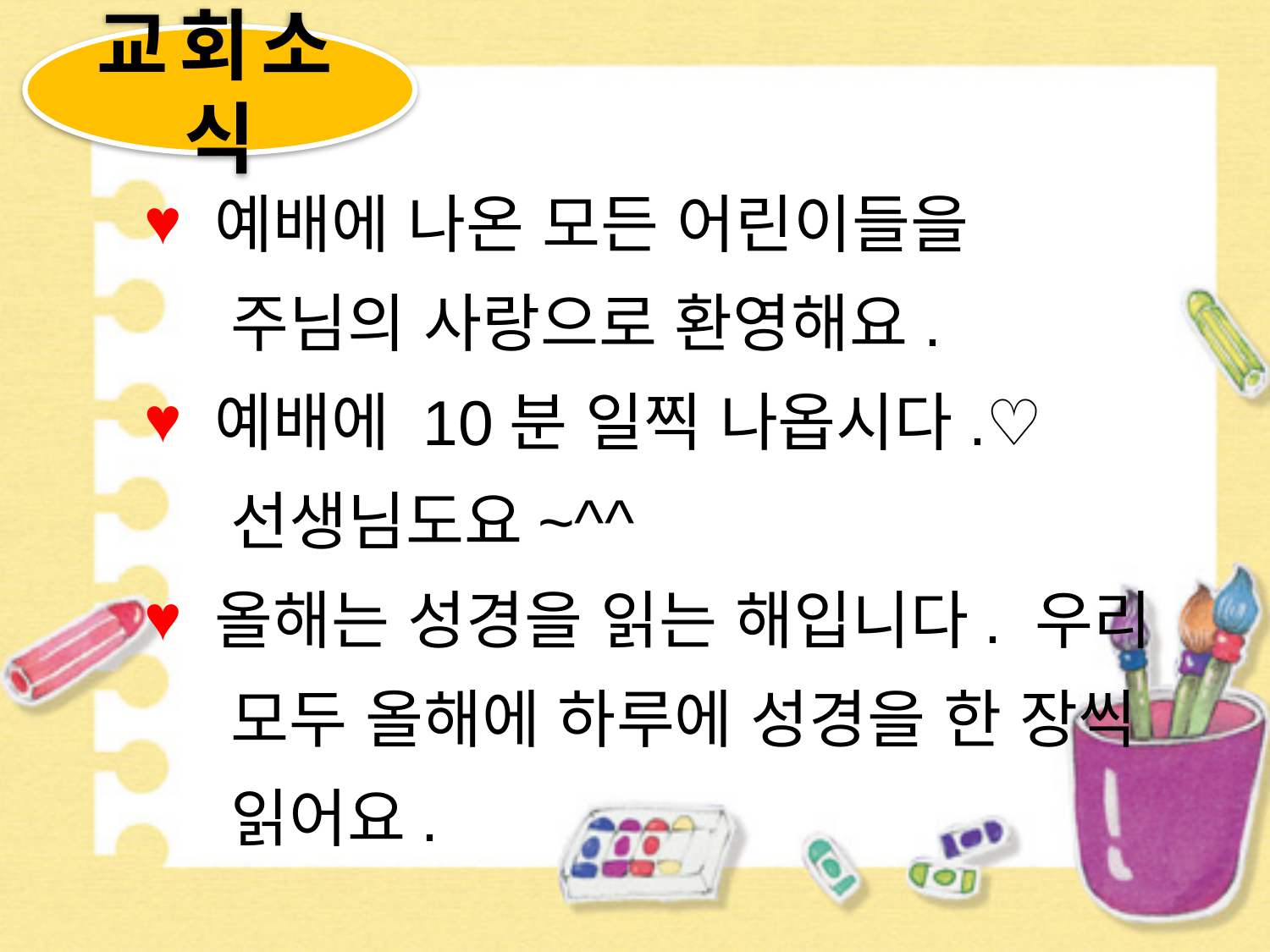

교회소식
 예배에 나온 모든 어린이들을
    주님의 사랑으로 환영해요.
 예배에 10분 일찍 나옵시다.♡
    선생님도요~^^
 올해는 성경을 읽는 해입니다. 우리
    모두 올해에 하루에 성경을 한 장씩
    읽어요.